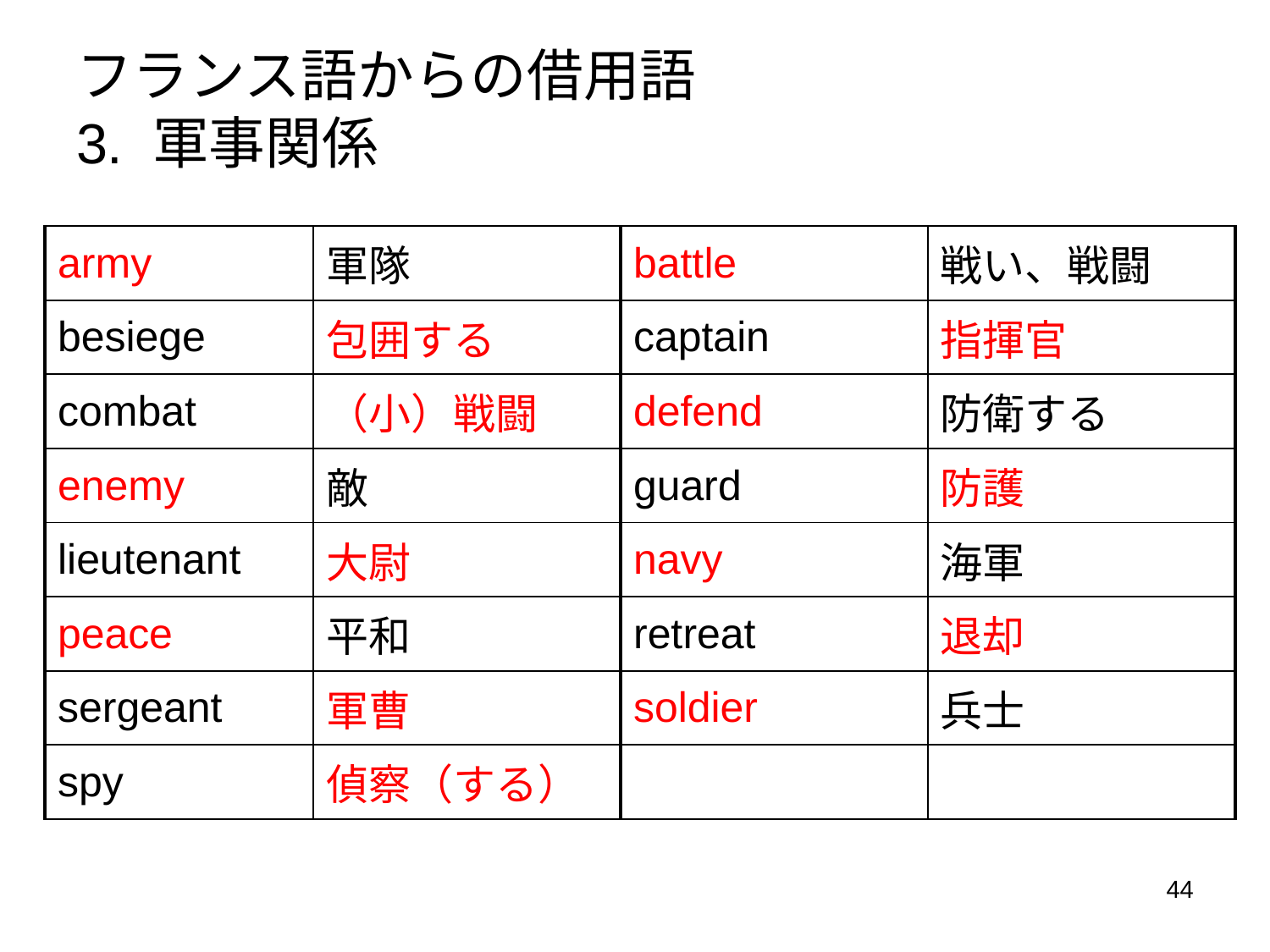

フランス語からの借用語
3. 軍事関係
| army | 軍隊 | battle | 戦い、戦闘 |
| --- | --- | --- | --- |
| besiege | 包囲する | captain | 指揮官 |
| combat | （小）戦闘 | defend | 防衛する |
| enemy | 敵 | guard | 防護 |
| lieutenant | 大尉 | navy | 海軍 |
| peace | 平和 | retreat | 退却 |
| sergeant | 軍曹 | soldier | 兵士 |
| spy | 偵察（する） |  |  |
44